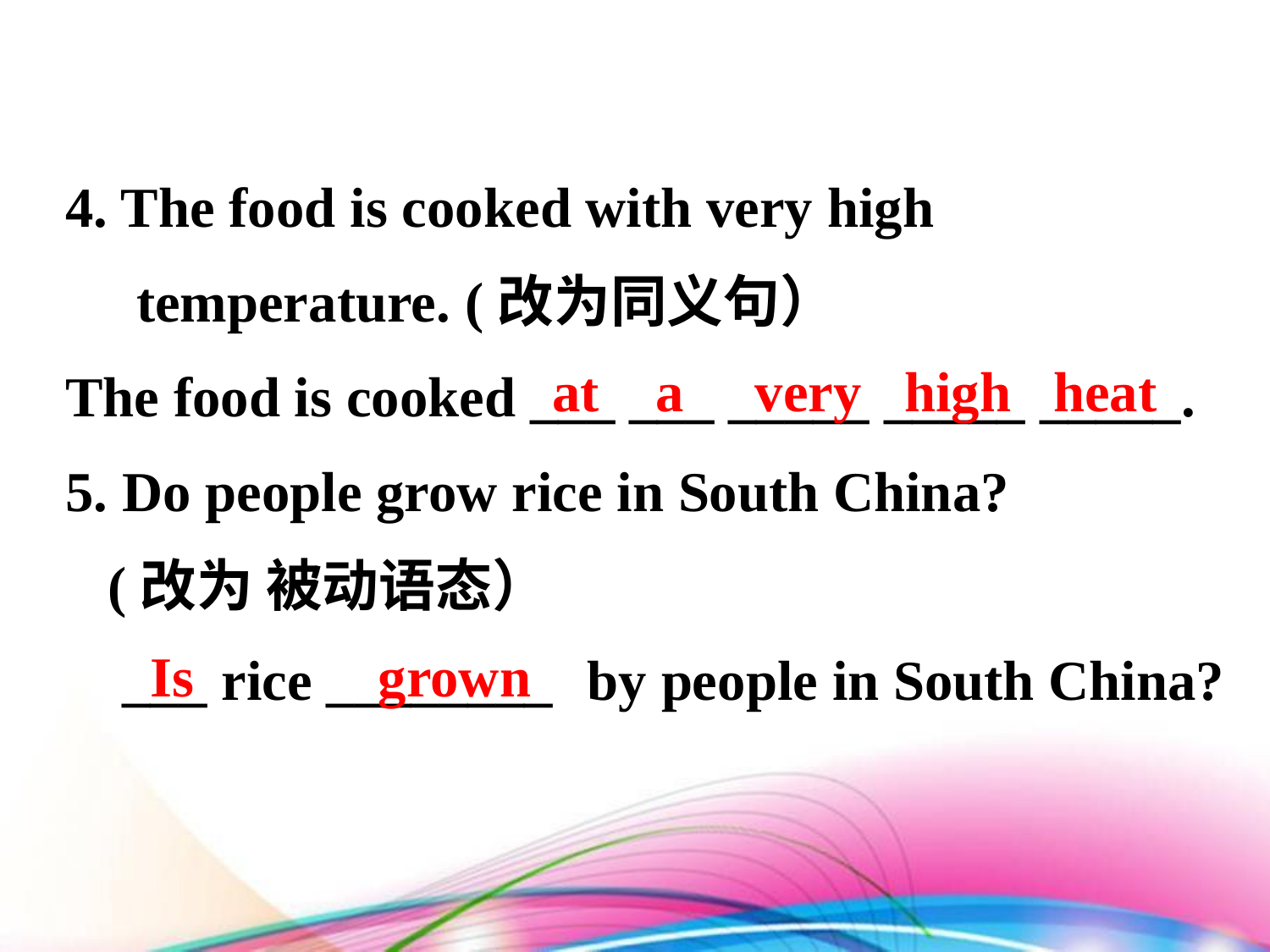

4. The food is cooked with very high
     temperature. (改为同义句）
The food is cooked ___ ___ _____ _____ _____.
5. Do people grow rice in South China?
   (改为 被动语态）
    ___ rice ________	 by people in South China?
at    a     very   high   heat
Is             grown